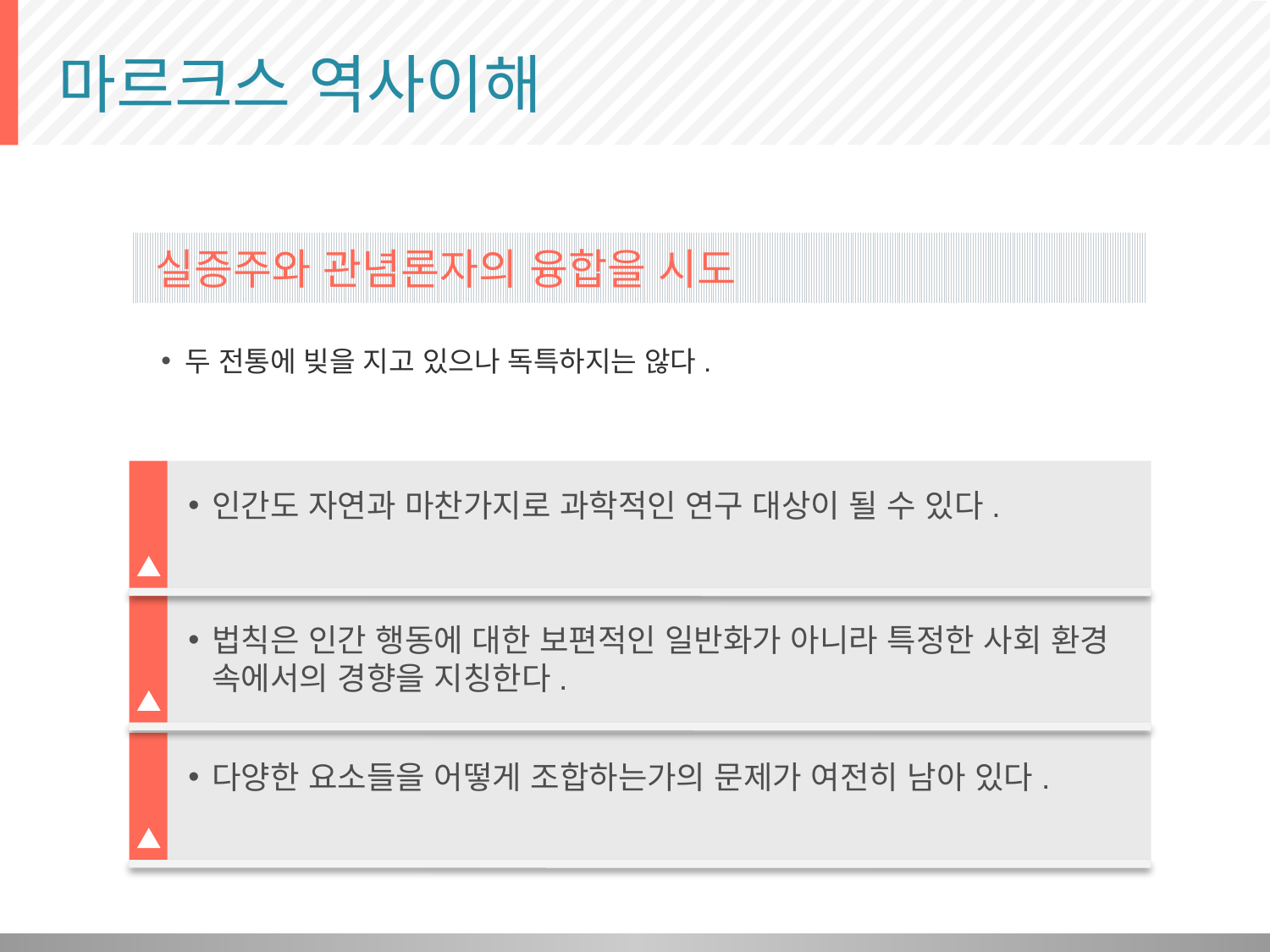

# 마르크스 역사이해
실증주와 관념론자의 융합을 시도
두 전통에 빚을 지고 있으나 독특하지는 않다.

인간도 자연과 마찬가지로 과학적인 연구 대상이 될 수 있다.

법칙은 인간 행동에 대한 보편적인 일반화가 아니라 특정한 사회 환경 속에서의 경향을 지칭한다.

다양한 요소들을 어떻게 조합하는가의 문제가 여전히 남아 있다.